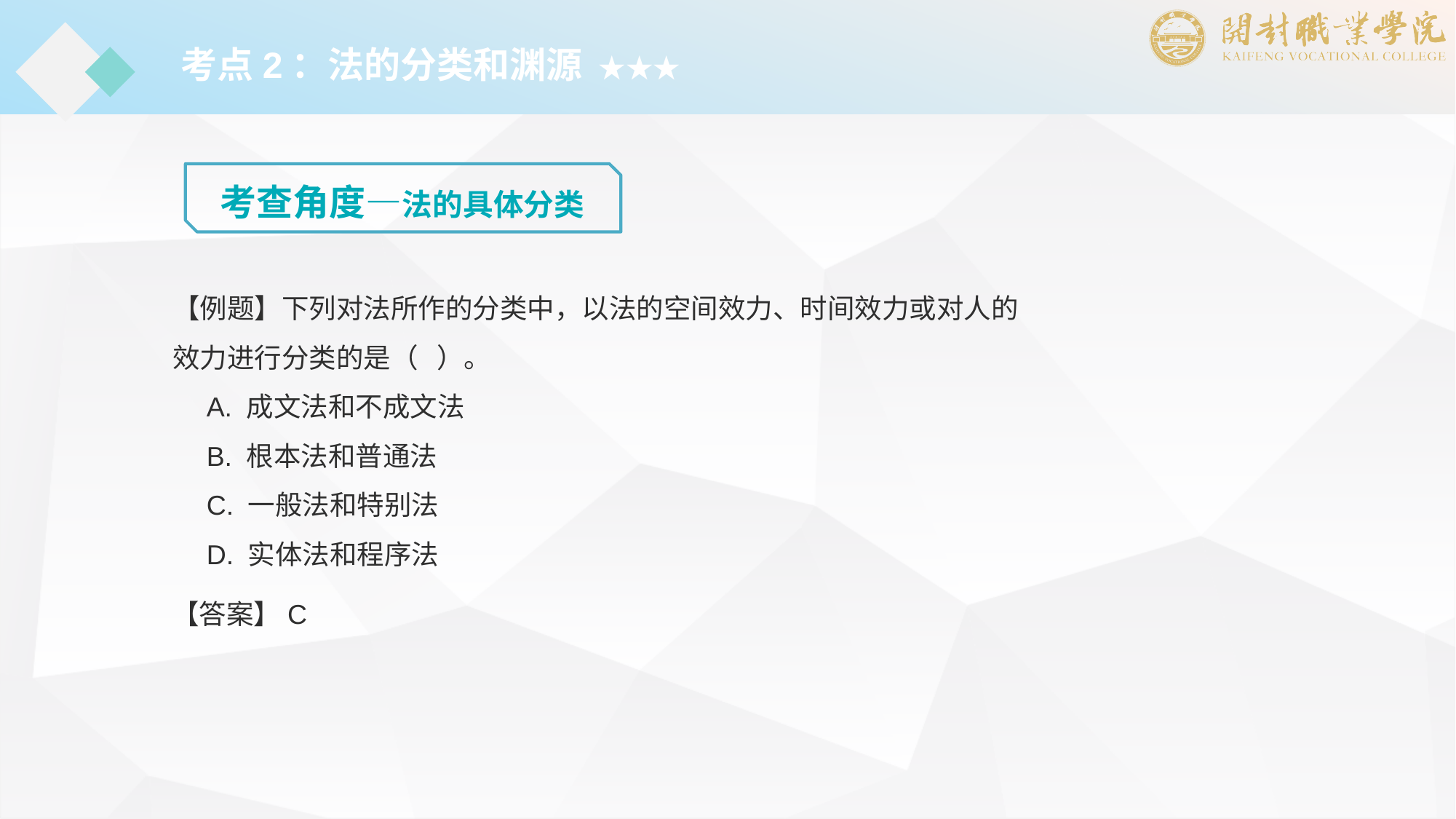

考点2：法的分类和渊源  ★★★

考查角度—法的具体分类
【例题】下列对法所作的分类中，以法的空间效力、时间效力或对人的效力进行分类的是（   ）。
　A. 成文法和不成文法
　B. 根本法和普通法
　C. 一般法和特别法
　D. 实体法和程序法
【答案】C